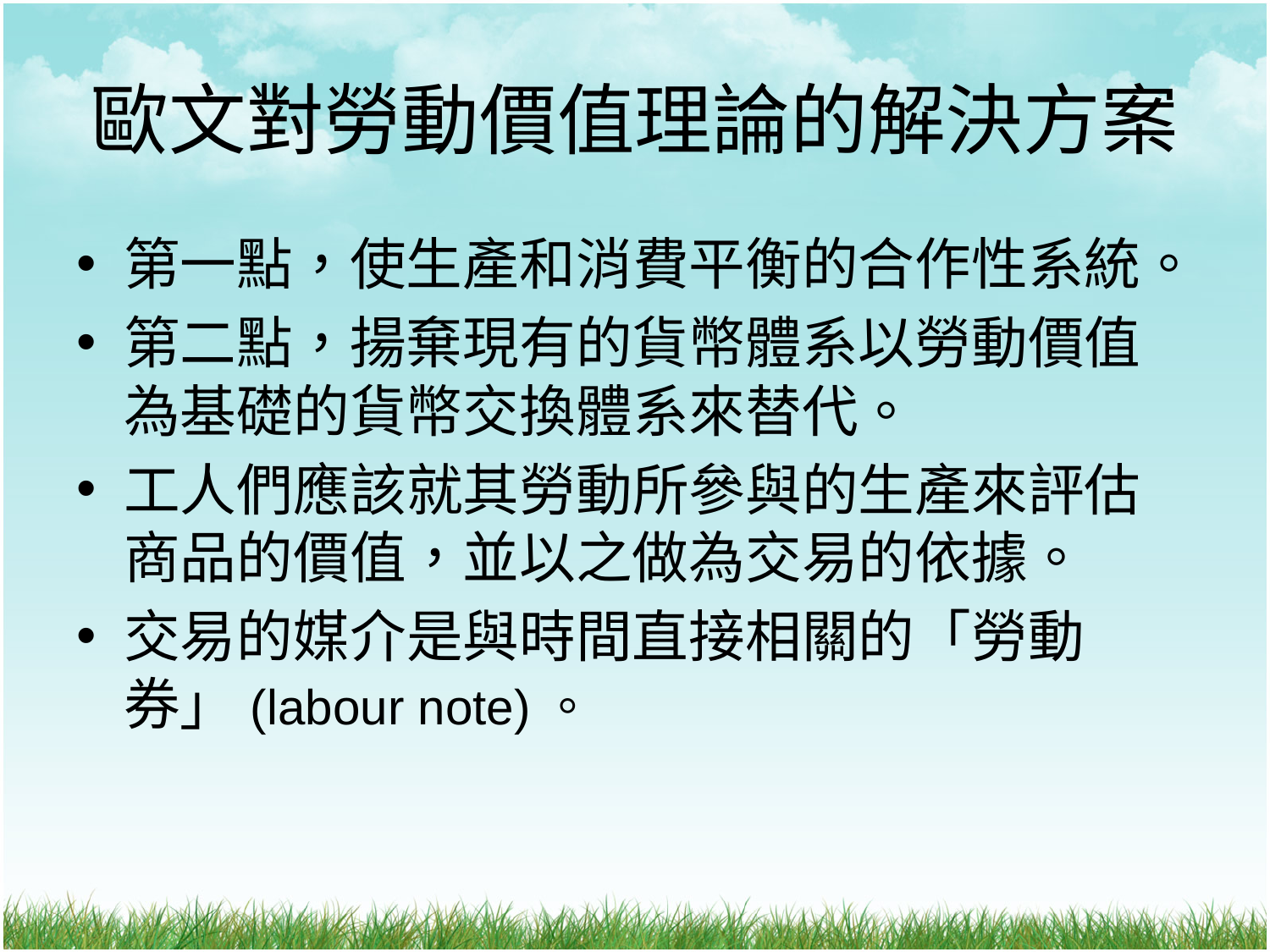

# 歐文對勞動價值理論的解決方案
第一點，使生產和消費平衡的合作性系統。
第二點，揚棄現有的貨幣體系以勞動價值為基礎的貨幣交換體系來替代。
工人們應該就其勞動所參與的生產來評估商品的價值，並以之做為交易的依據。
交易的媒介是與時間直接相關的「勞動券」(labour note)。